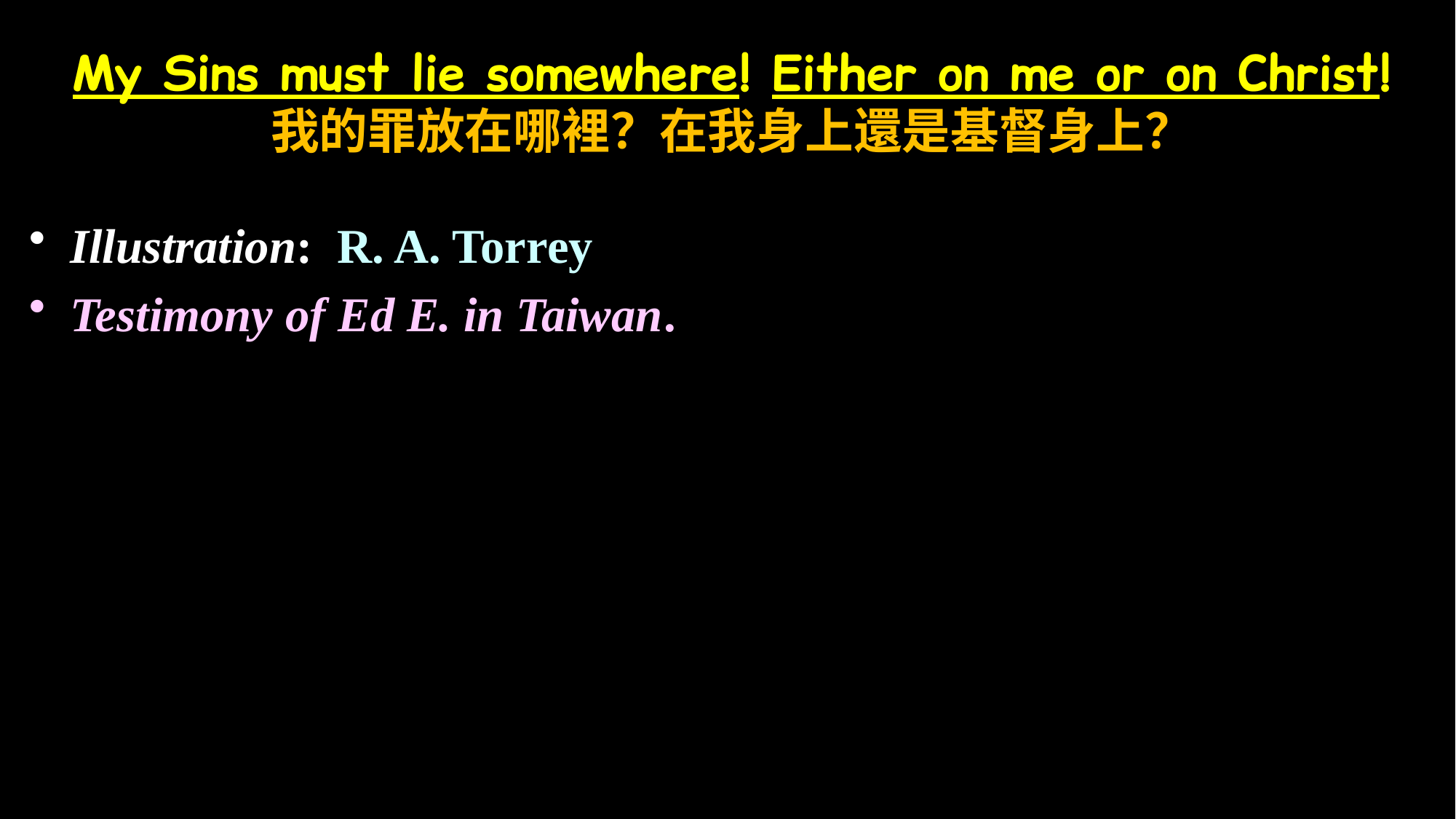

# My Sins must lie somewhere! Either on me or on Christ! 我的罪放在哪裡？在我身上還是基督身上？
Illustration:  R. A. Torrey
Testimony of Ed E. in Taiwan.